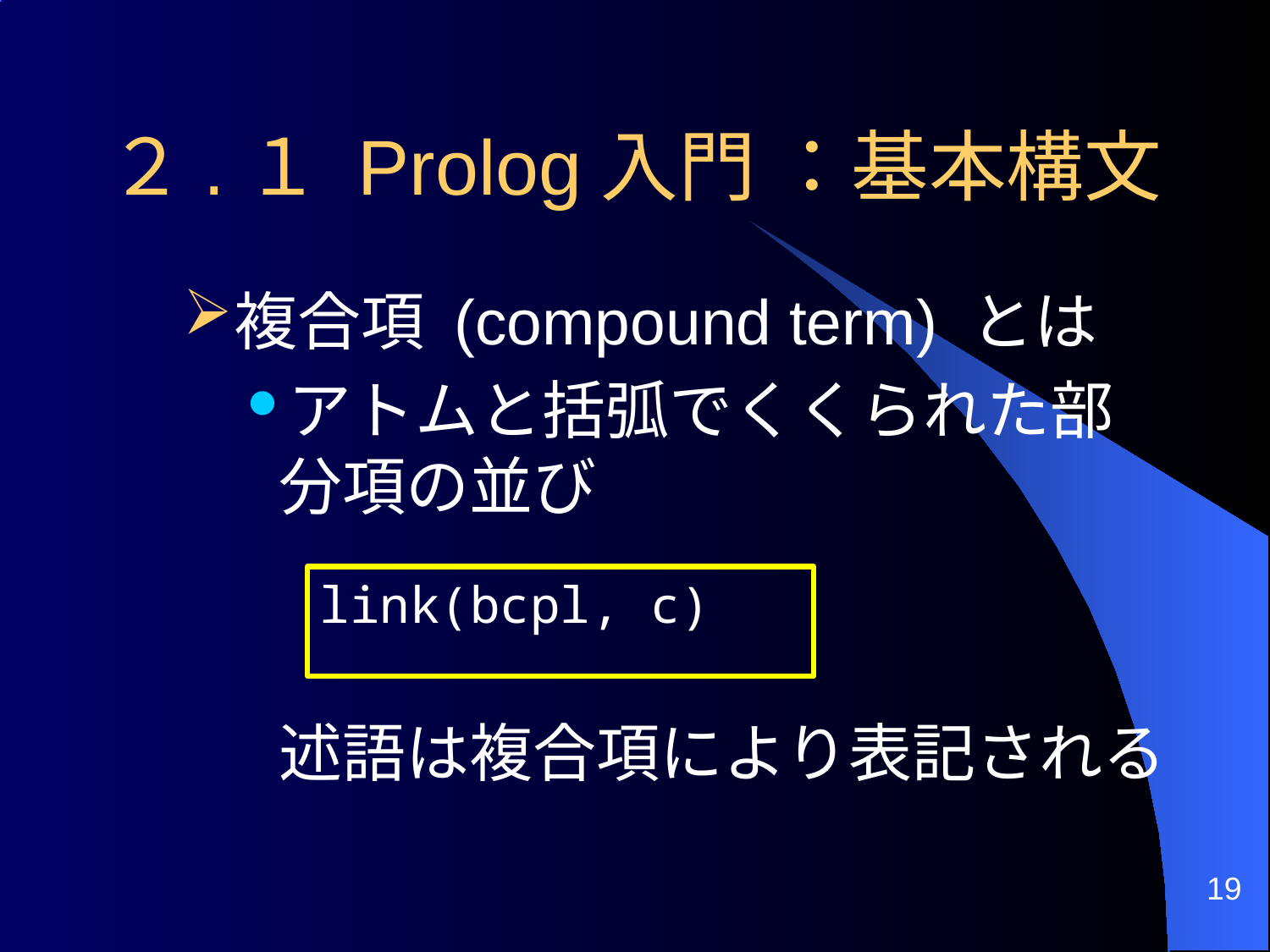

２.１ Prolog入門 ：基本構文
複合項 (compound term) とは
アトムと括弧でくくられた部分項の並び

	述語は複合項により表記される
link(bcpl, c)
19